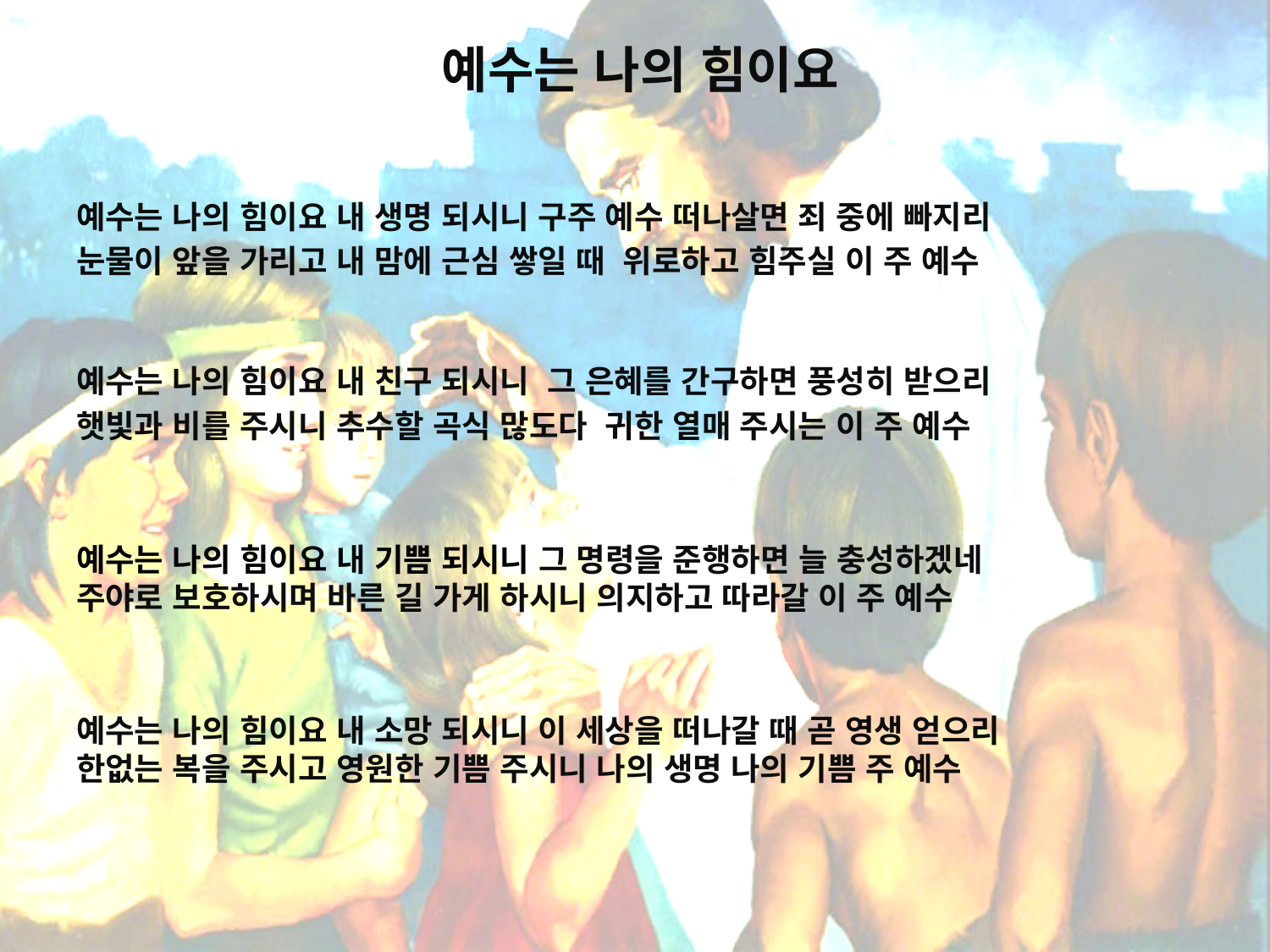

예수는 나의 힘이요
예수는 나의 힘이요 내 생명 되시니 구주 예수 떠나살면 죄 중에 빠지리
눈물이 앞을 가리고 내 맘에 근심 쌓일 때  위로하고 힘주실 이 주 예수
예수는 나의 힘이요 내 친구 되시니  그 은혜를 간구하면 풍성히 받으리
햇빛과 비를 주시니 추수할 곡식 많도다  귀한 열매 주시는 이 주 예수

예수는 나의 힘이요 내 기쁨 되시니 그 명령을 준행하면 늘 충성하겠네
주야로 보호하시며 바른 길 가게 하시니 의지하고 따라갈 이 주 예수

예수는 나의 힘이요 내 소망 되시니 이 세상을 떠나갈 때 곧 영생 얻으리
한없는 복을 주시고 영원한 기쁨 주시니 나의 생명 나의 기쁨 주 예수